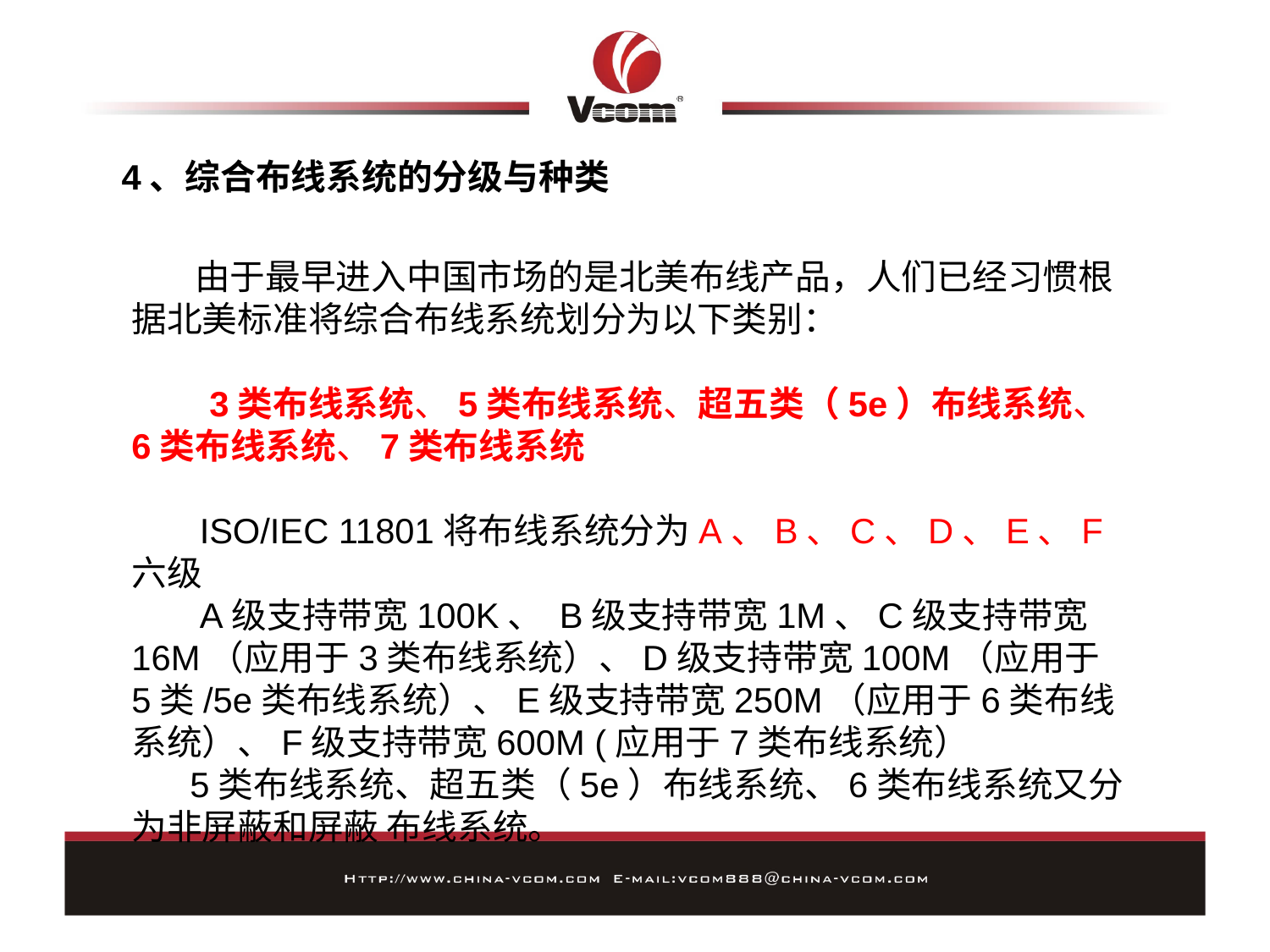

4、综合布线系统的分级与种类
       由于最早进入中国市场的是北美布线产品，人们已经习惯根据北美标准将综合布线系统划分为以下类别：

        3类布线系统、5类布线系统、超五类（5e）布线系统、6类布线系统、7类布线系统

       ISO/IEC 11801将布线系统分为A、B、C、D、E、F六级
       A级支持带宽100K、 B级支持带宽1M、C级支持带宽16M（应用于3类布线系统）、D级支持带宽100M（应用于5类/5e类布线系统）、E级支持带宽250M（应用于6类布线系统）、F级支持带宽600M (应用于7类布线系统）
      5类布线系统、超五类（5e）布线系统、6类布线系统又分为非屏蔽和屏蔽 布线系统。